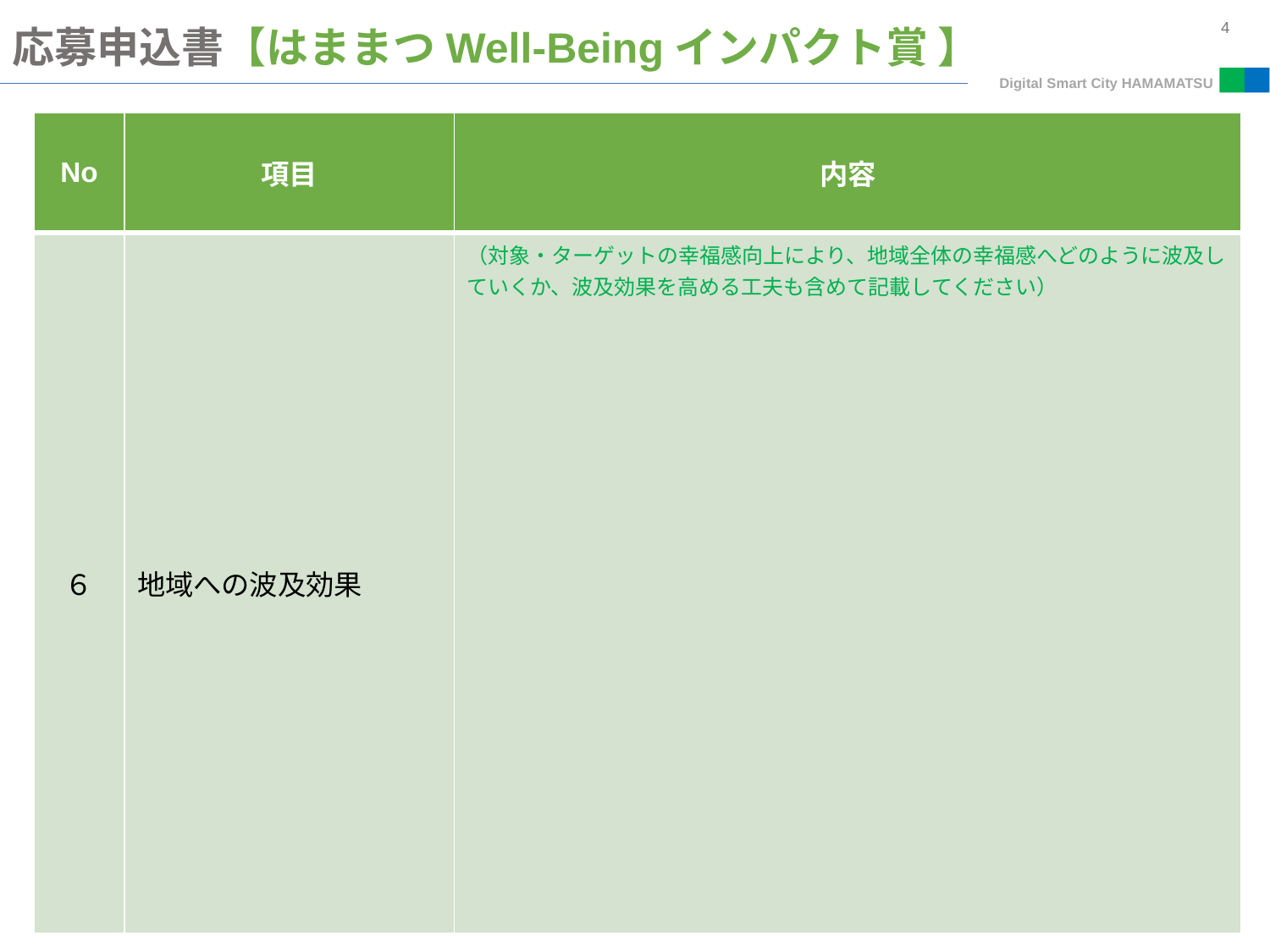

応募申込書【はままつWell-Beingインパクト賞 】
| No | 項目 | 内容 |
| --- | --- | --- |
| ６ | 地域への波及効果 | （対象・ターゲットの幸福感向上により、地域全体の幸福感へどのように波及していくか、波及効果を高める工夫も含めて記載してください） |